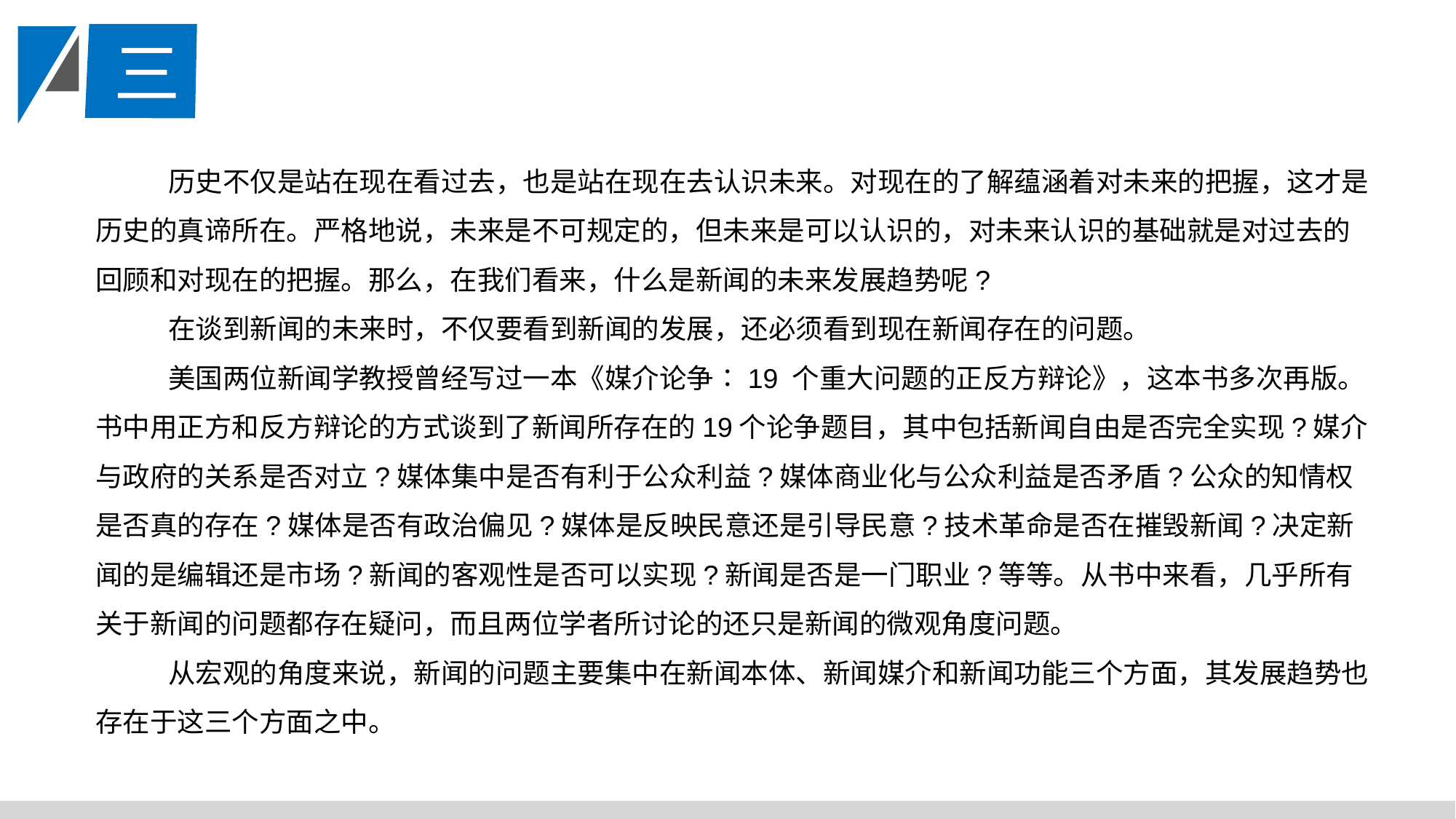

三
历史不仅是站在现在看过去，也是站在现在去认识未来。对现在的了解蕴涵着对未来的把握，这才是历史的真谛所在。严格地说，未来是不可规定的，但未来是可以认识的，对未来认识的基础就是对过去的回顾和对现在的把握。那么，在我们看来，什么是新闻的未来发展趋势呢?
在谈到新闻的未来时，不仅要看到新闻的发展，还必须看到现在新闻存在的问题。
美国两位新闻学教授曾经写过一本《媒介论争∶19 个重大问题的正反方辩论》，这本书多次再版。书中用正方和反方辩论的方式谈到了新闻所存在的19个论争题目，其中包括新闻自由是否完全实现?媒介与政府的关系是否对立?媒体集中是否有利于公众利益?媒体商业化与公众利益是否矛盾?公众的知情权是否真的存在?媒体是否有政治偏见?媒体是反映民意还是引导民意?技术革命是否在摧毁新闻?决定新闻的是编辑还是市场?新闻的客观性是否可以实现?新闻是否是一门职业?等等。从书中来看，几乎所有关于新闻的问题都存在疑问，而且两位学者所讨论的还只是新闻的微观角度问题。
从宏观的角度来说，新闻的问题主要集中在新闻本体、新闻媒介和新闻功能三个方面，其发展趋势也存在于这三个方面之中。